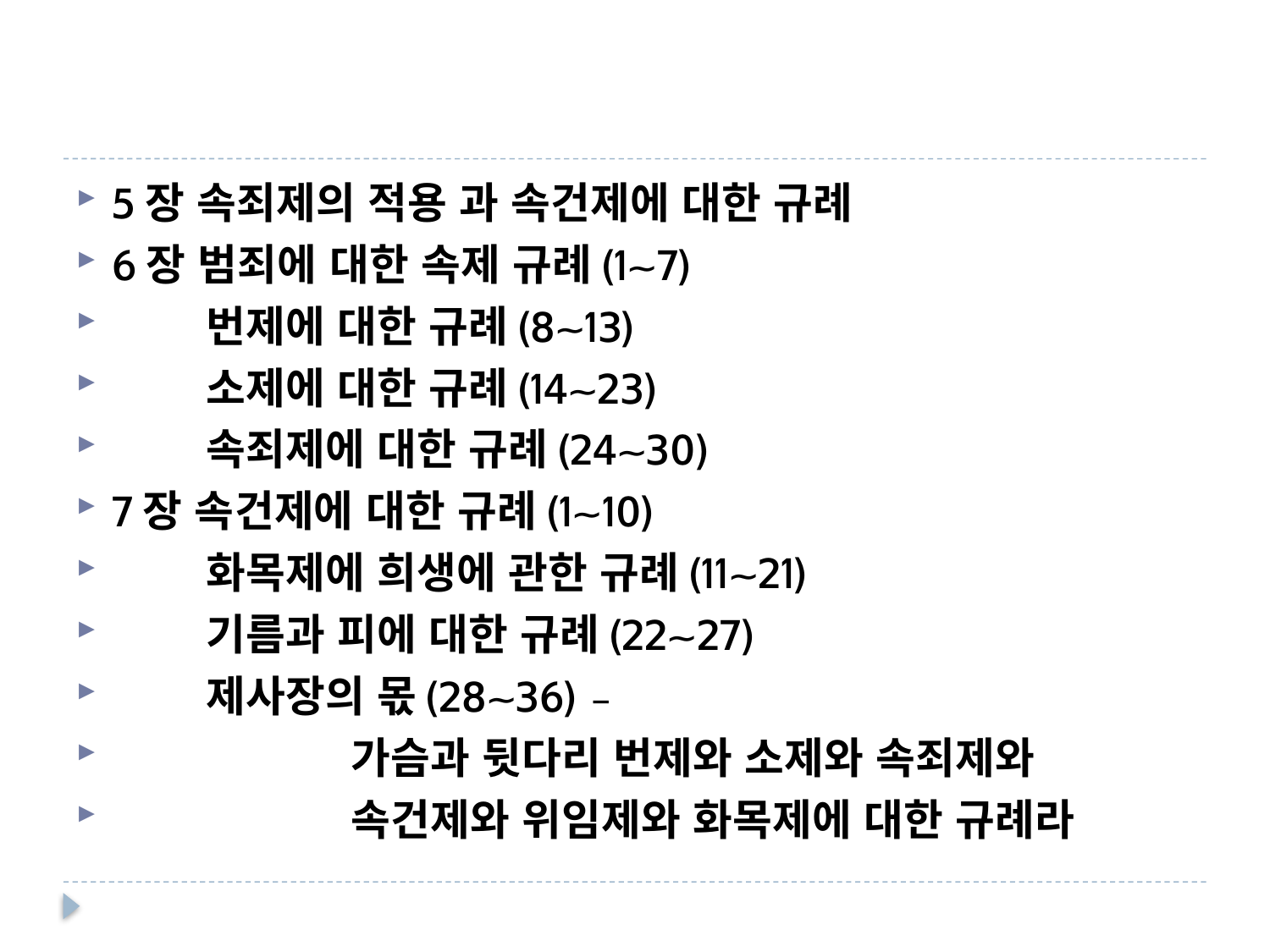

#
5장 속죄제의 적용 과 속건제에 대한 규례
6장 범죄에 대한 속제 규례(1~7)
       번제에 대한 규례(8~13)
       소제에 대한 규례(14~23)
       속죄제에 대한 규례(24~30)
7장 속건제에 대한 규례(1~10)
       화목제에 희생에 관한 규례(11~21)
       기름과 피에 대한 규례(22~27)
       제사장의 몫(28~36) –
                   가슴과 뒷다리 번제와 소제와 속죄제와
                   속건제와 위임제와 화목제에 대한 규례라